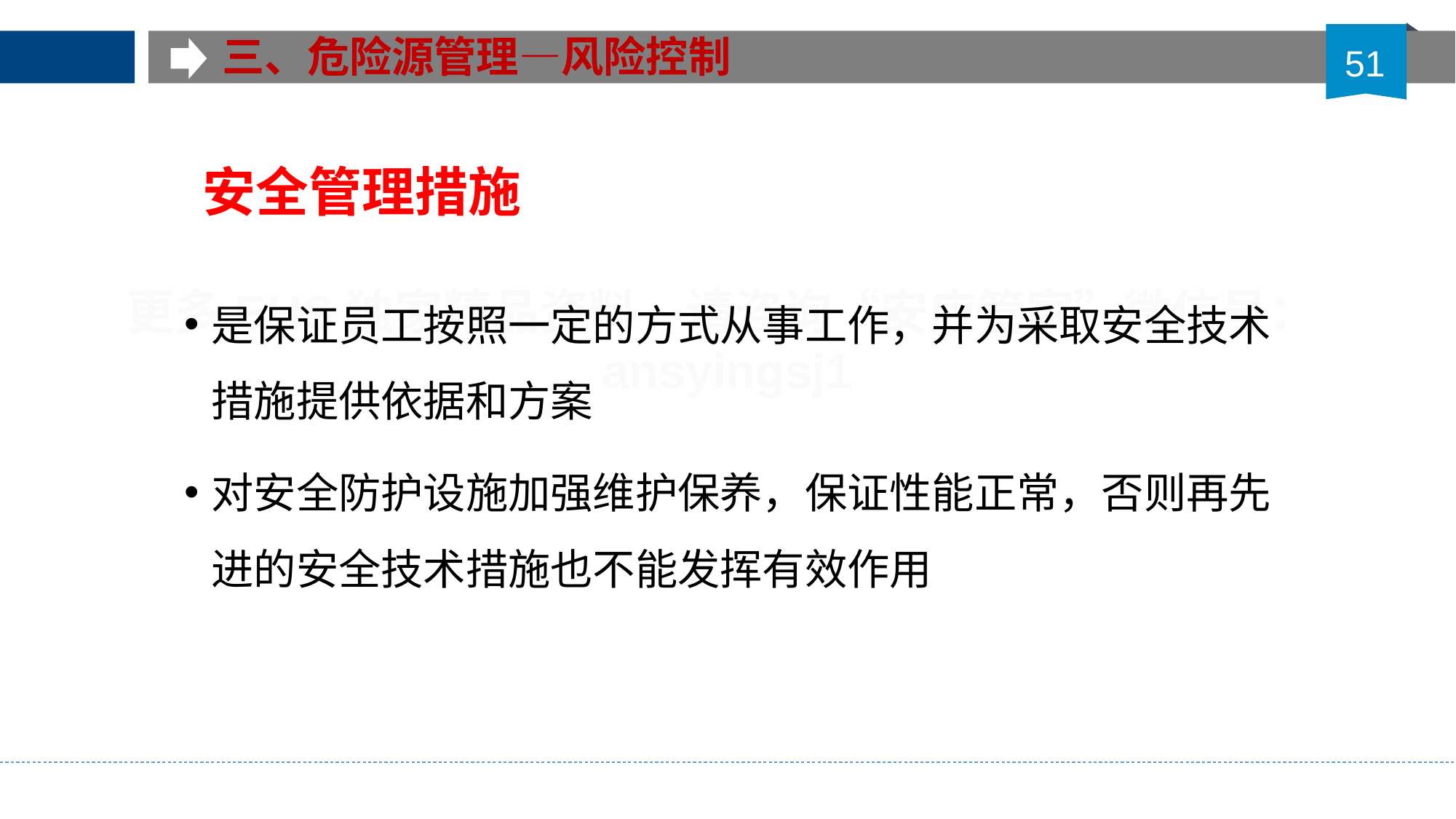

三、危险源管理—风险控制
51
# 安全管理措施
是保证员工按照一定的方式从事工作，并为采取安全技术措施提供依据和方案
对安全防护设施加强维护保养，保证性能正常，否则再先进的安全技术措施也不能发挥有效作用